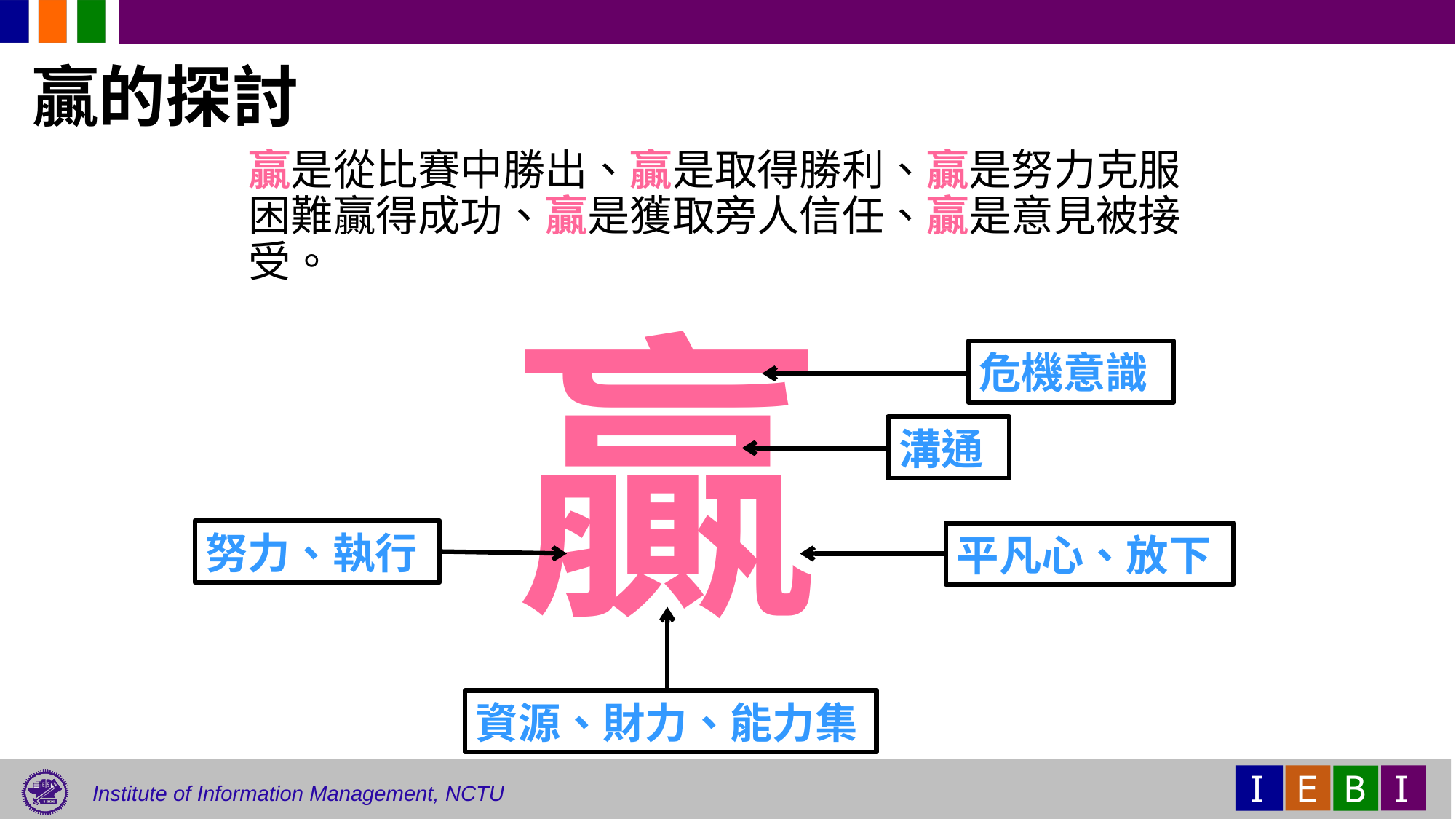

# 贏的探討
贏是從比賽中勝出、贏是取得勝利、贏是努力克服困難贏得成功、贏是獲取旁人信任、贏是意見被接受。

贏
危機意識
溝通
努力、執行
平凡心、放下
資源、財力、能力集